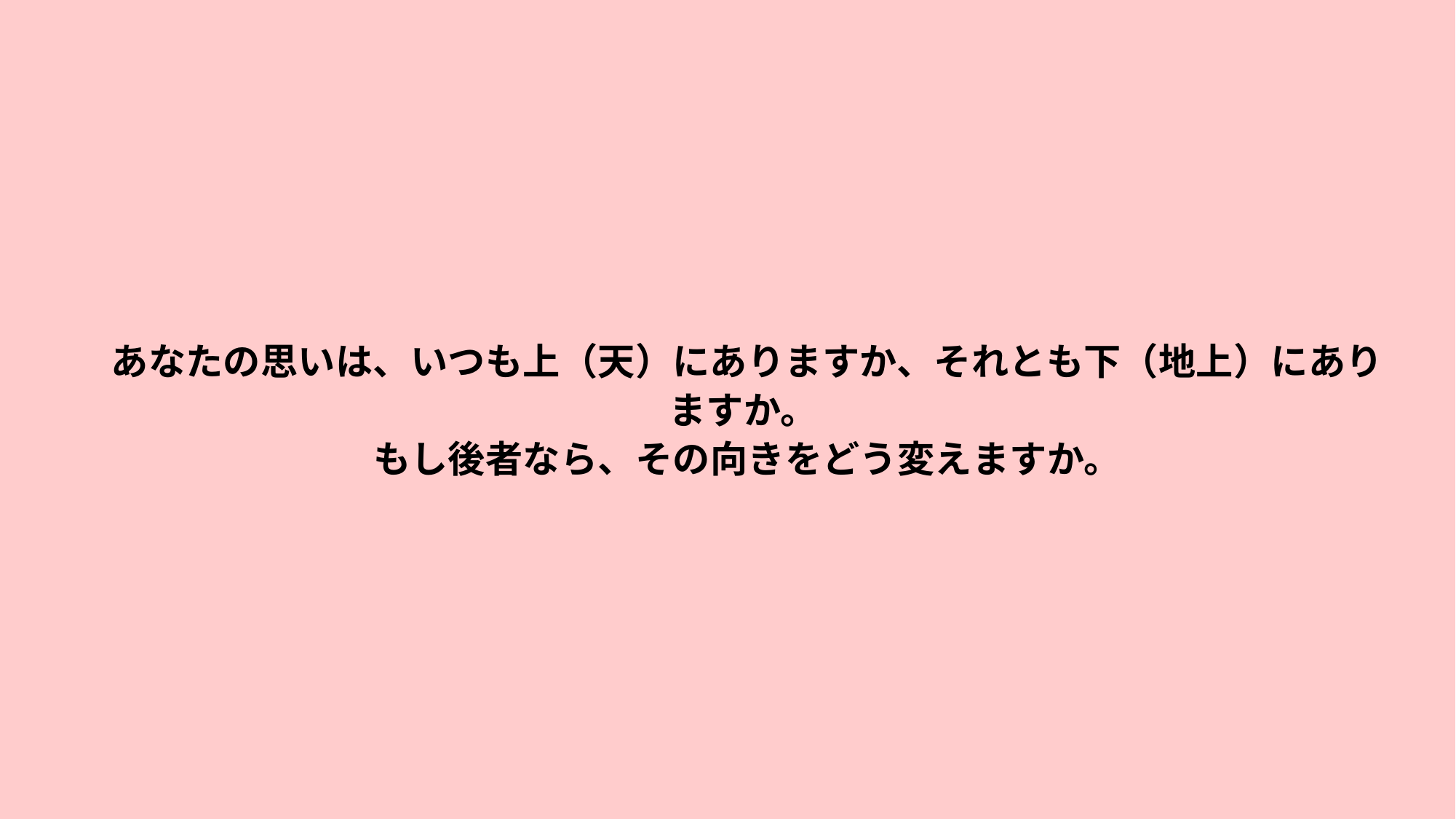

# あなたの思いは、いつも上（天）にありますか、それとも下（地上）にありますか。 もし後者なら、その向きをどう変えますか。